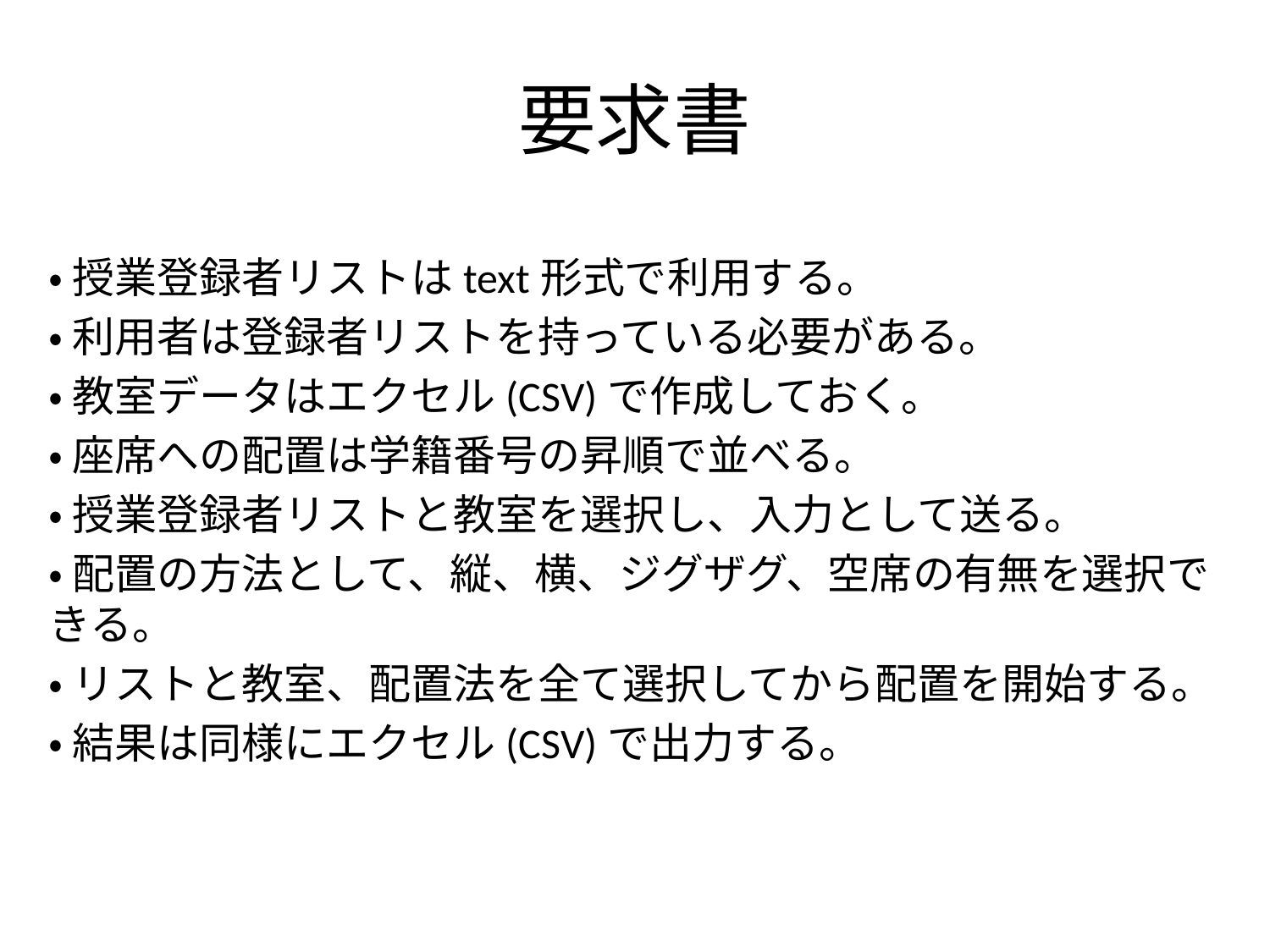

# 要求書
・ 授業登録者リストはtext形式で利用する。
・ 利用者は登録者リストを持っている必要がある。
・ 教室データはエクセル(CSV)で作成しておく。
・ 座席への配置は学籍番号の昇順で並べる。
・ 授業登録者リストと教室を選択し、入力として送る。
・ 配置の方法として、縦、横、ジグザグ、空席の有無を選択できる。
・ リストと教室、配置法を全て選択してから配置を開始する。
・ 結果は同様にエクセル(CSV)で出力する。